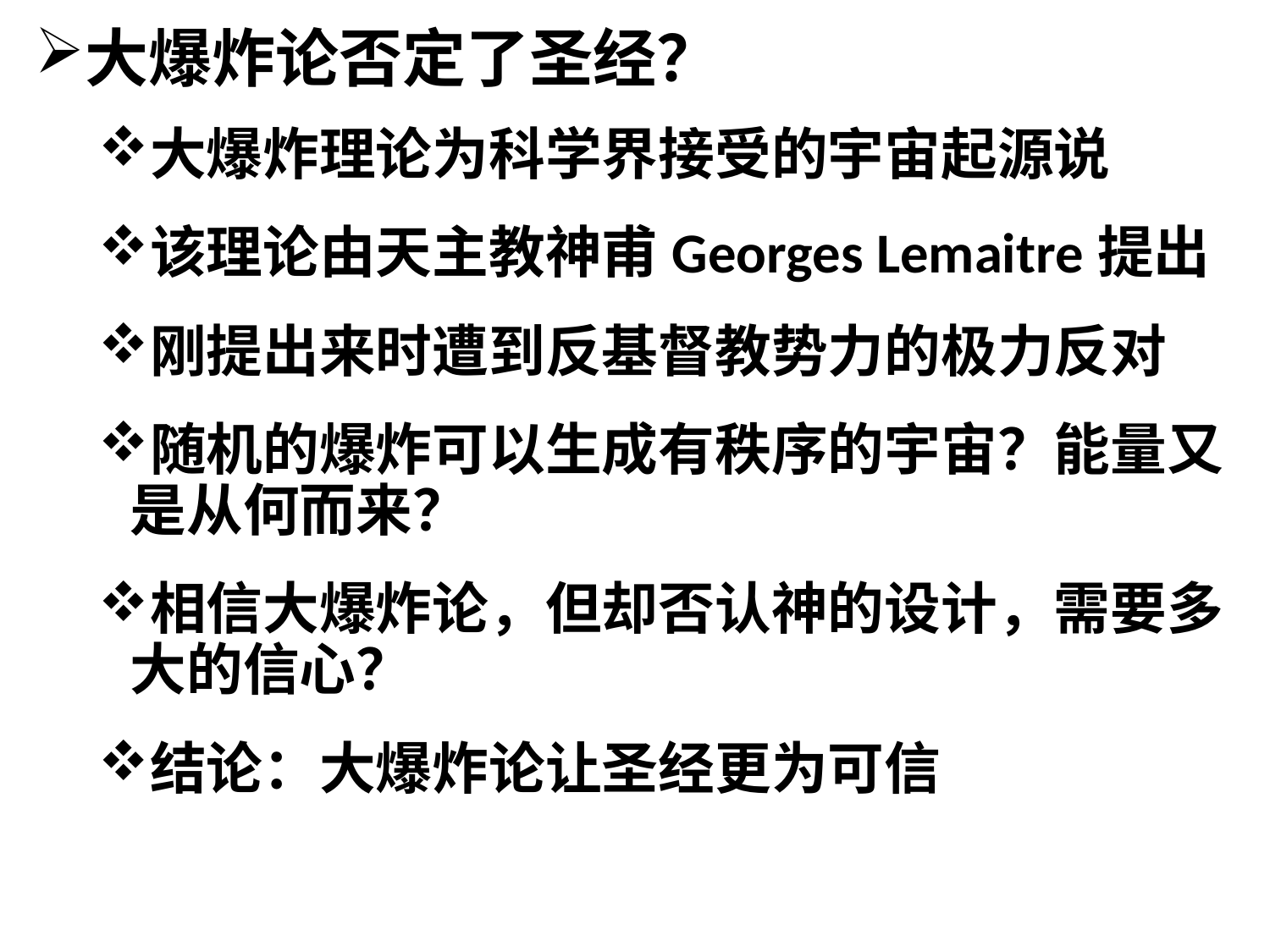

大爆炸论否定了圣经？

大爆炸理论为科学界接受的宇宙起源说

该理论由天主教神甫Georges Lemaitre提出

刚提出来时遭到反基督教势力的极力反对

随机的爆炸可以生成有秩序的宇宙？能量又是从何而来？

相信大爆炸论，但却否认神的设计，需要多大的信心？

结论：大爆炸论让圣经更为可信